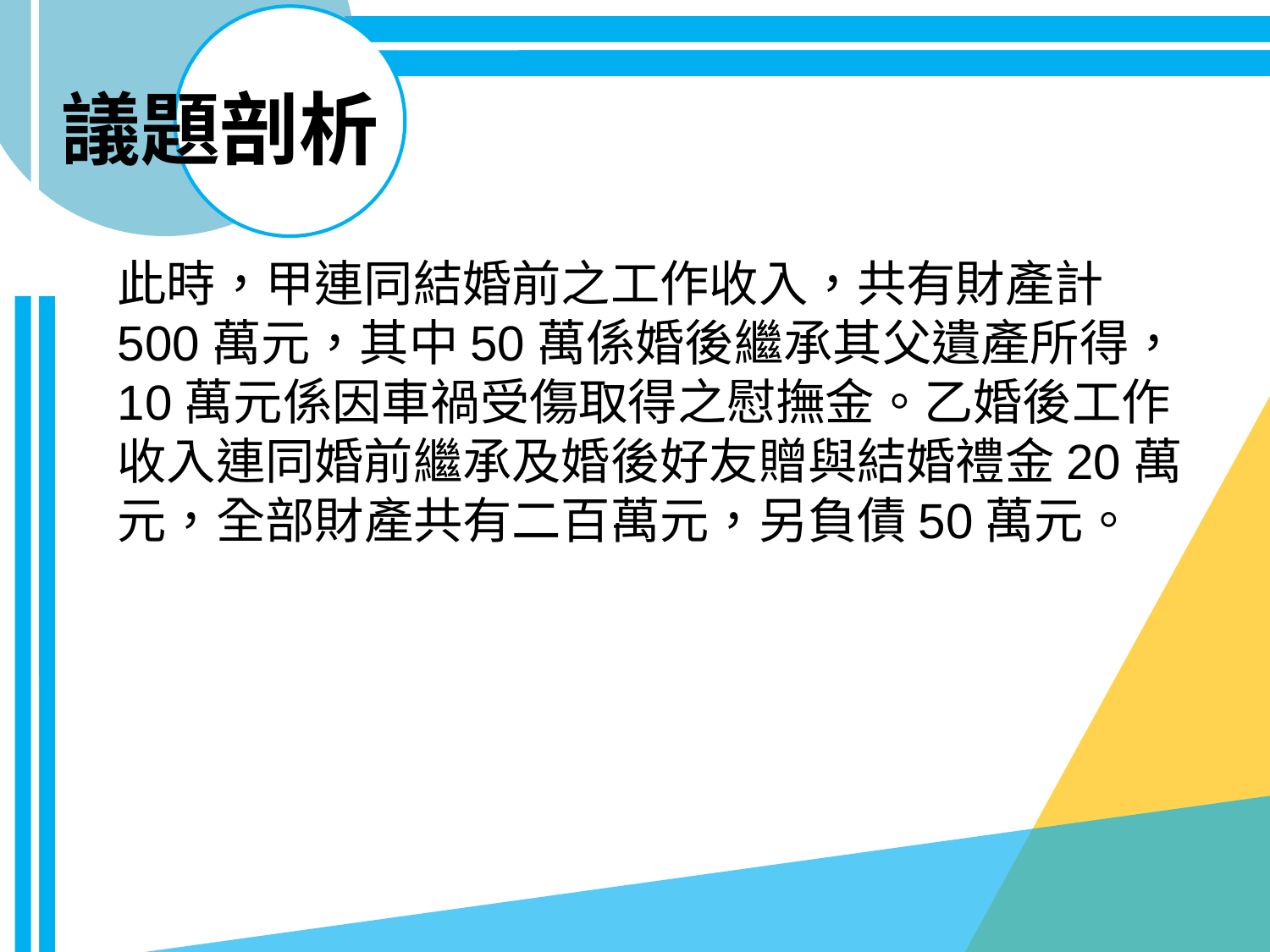

# 議題剖析
此時，甲連同結婚前之工作收入，共有財產計500萬元，其中50萬係婚後繼承其父遺產所得，10萬元係因車禍受傷取得之慰撫金。乙婚後工作收入連同婚前繼承及婚後好友贈與結婚禮金20萬元，全部財產共有二百萬元，另負債50萬元。